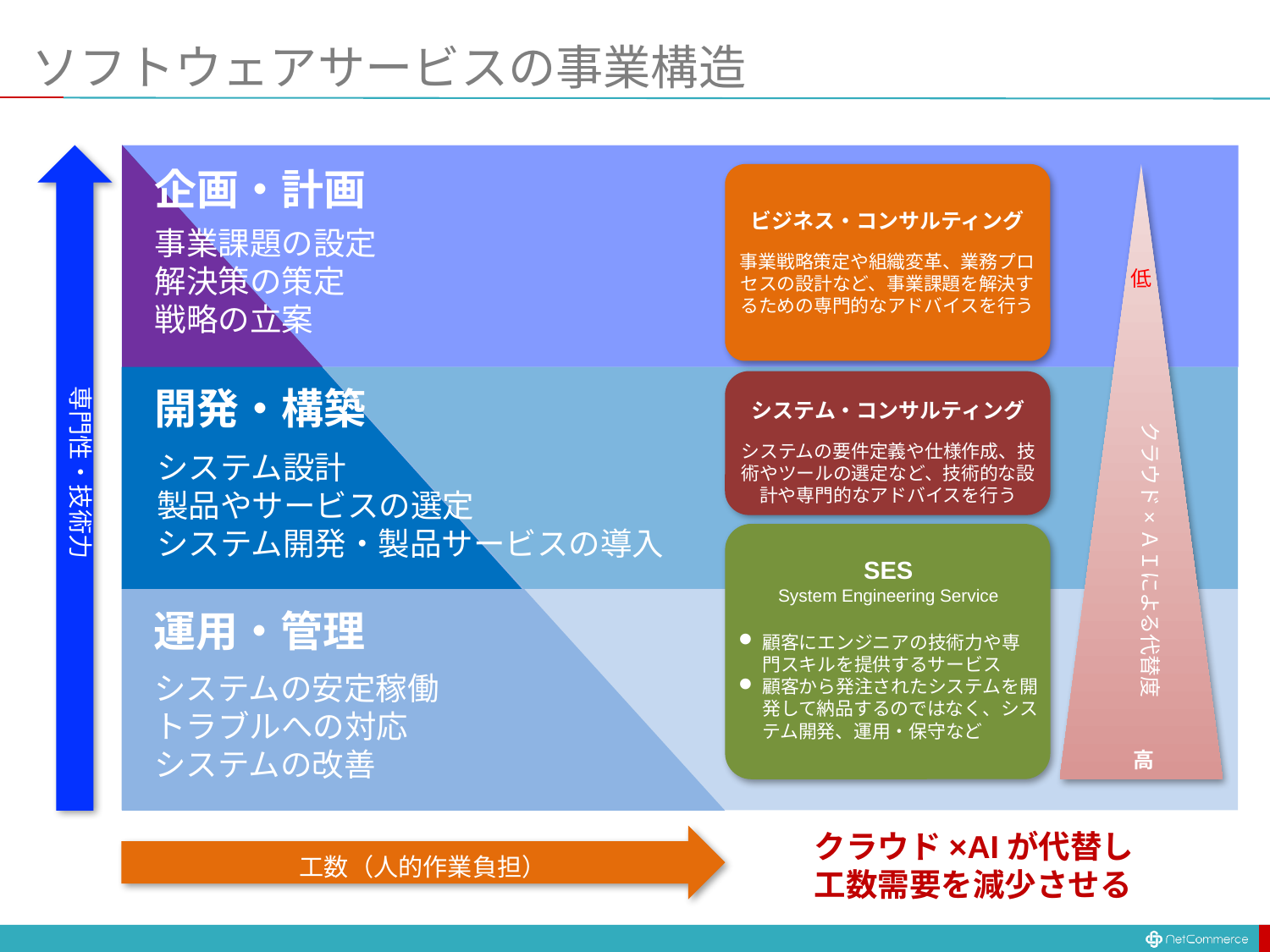

# ソフトウェアサービスの事業構造

企画・計画

クラウド×ＡＩによる代替度
低
高
ビジネス・コンサルティング

事業戦略策定や組織変革、業務プロセスの設計など、事業課題を解決するための専門的なアドバイスを行う
事業課題の設定
解決策の策定
戦略の立案

開発・構築
専門性・技術力
システム・コンサルティング

システムの要件定義や仕様作成、技術やツールの選定など、技術的な設計や専門的なアドバイスを行う
システム設計
製品やサービスの選定
システム開発・製品サービスの導入

SES
System Engineering Service

顧客にエンジニアの技術力や専門スキルを提供するサービス
顧客から発注されたシステムを開発して納品するのではなく、システム開発、運用・保守など

運用・管理
システムの安定稼働
トラブルへの対応
システムの改善
クラウド×AIが代替し
工数需要を減少させる

工数（人的作業負担）